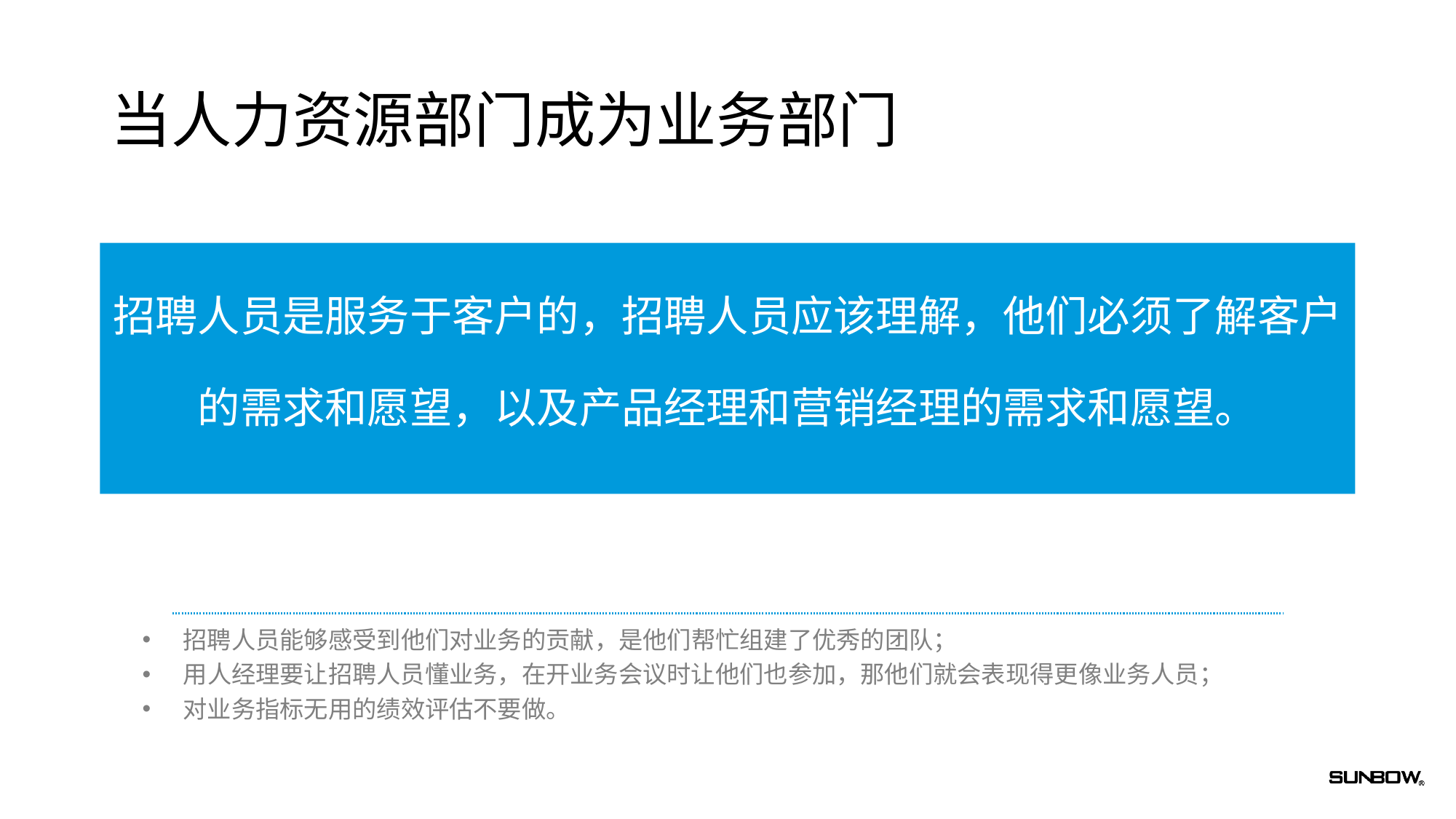

# 当人力资源部门成为业务部门
招聘人员是服务于客户的，招聘人员应该理解，他们必须了解客户的需求和愿望，以及产品经理和营销经理的需求和愿望。
招聘人员能够感受到他们对业务的贡献，是他们帮忙组建了优秀的团队；
用人经理要让招聘人员懂业务，在开业务会议时让他们也参加，那他们就会表现得更像业务人员；
对业务指标无用的绩效评估不要做。
49